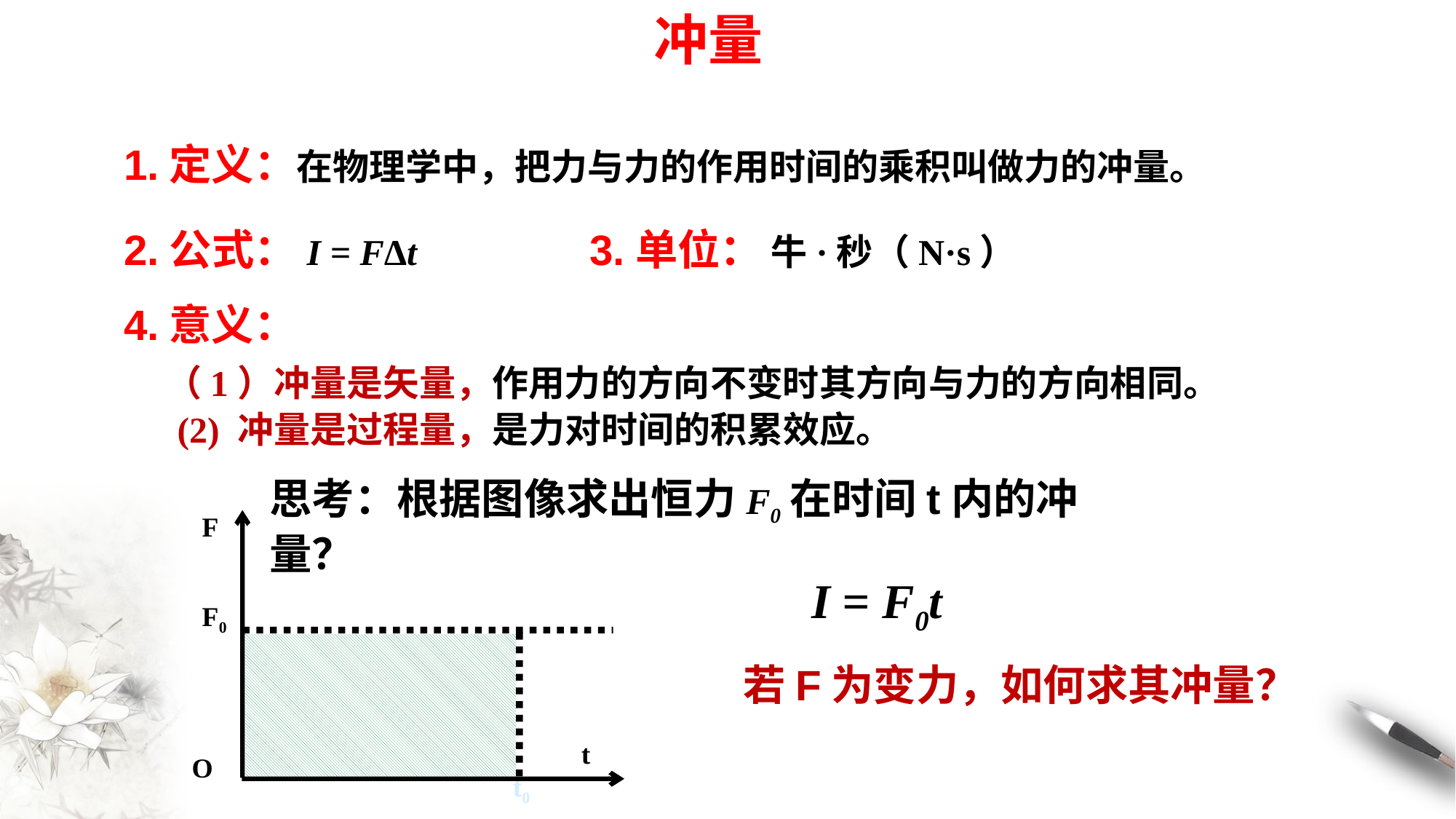

冲量
1.定义：在物理学中，把力与力的作用时间的乘积叫做力的冲量。
2.公式：I = FΔt                   3.单位： 牛·秒（N·s）
4.意义：
    （1）冲量是矢量，作用力的方向不变时其方向与力的方向相同。
(2) 冲量是过程量，是力对时间的积累效应。
思考：根据图像求出恒力F0在时间t内的冲量？
F

t

O

F0

t0

I = F0t
若F为变力，如何求其冲量？